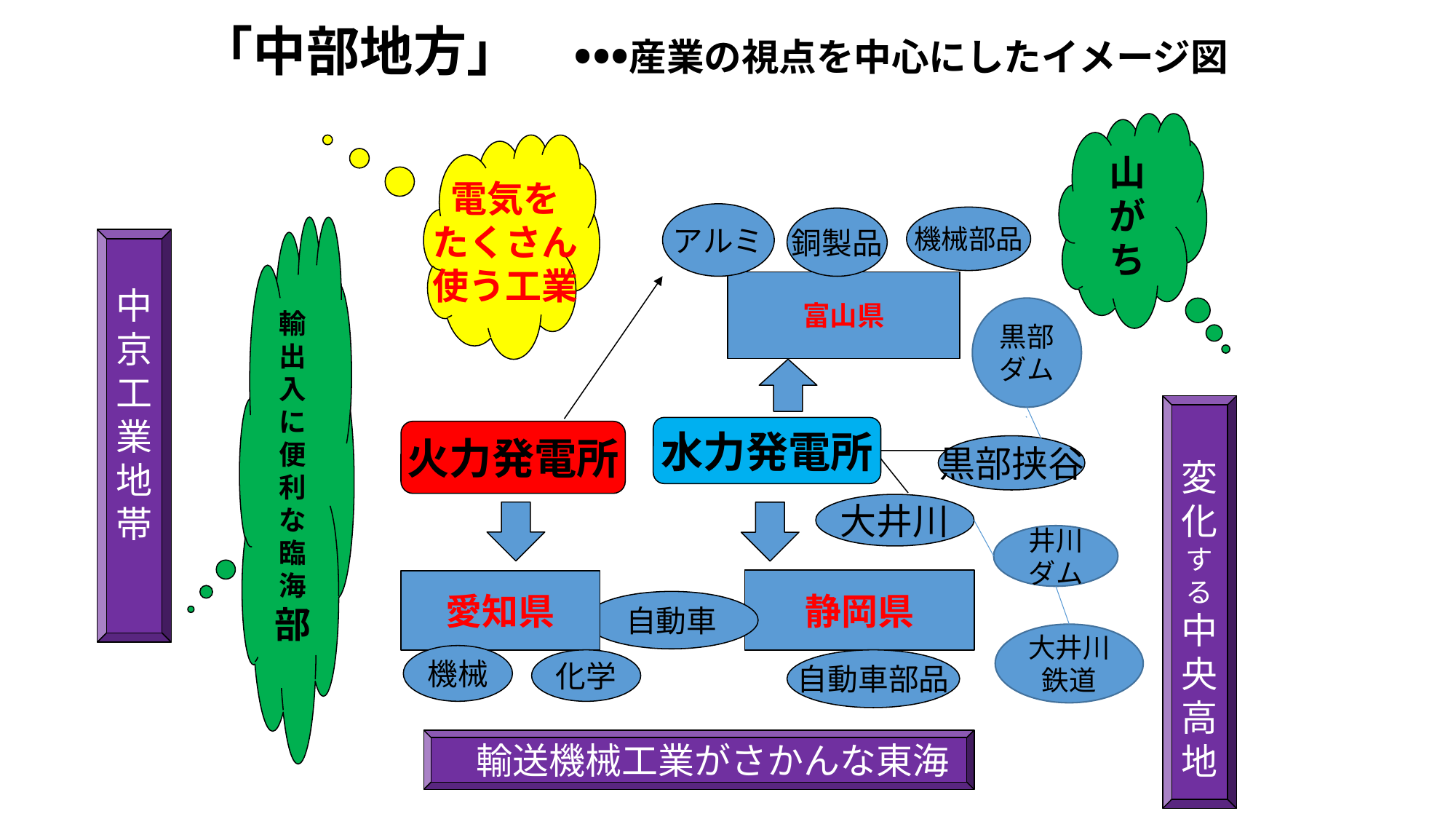

# 「中部地方」　・・・産業の視点を中心にしたイメージ図

山
が
ち

電気を
たくさん
使う工業
アルミ
機械部品
銅製品
輸
出
入
に
便
利
な
臨
海
部
中
京
工
業
地
帯

富山県
黒部ダム

変
化
す
る
中
央
高
地
水力発電所
火力発電所
黒部挟谷
大井川

井川ダム
静岡県
愛知県
自動車
大井川鉄道
機械
化学
自動車部品
　輸送機械工業がさかんな東海